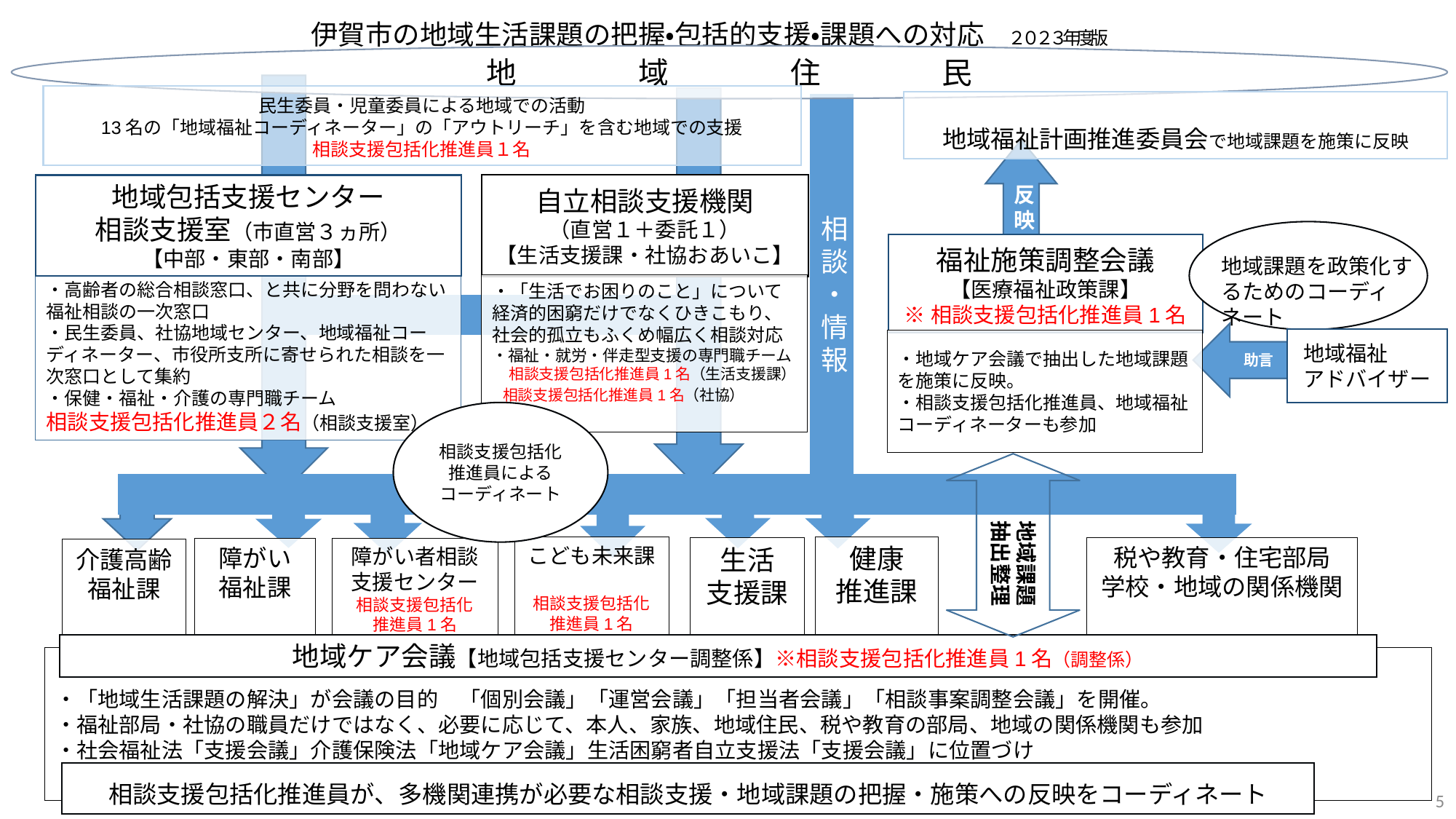

伊賀市の地域生活課題の把握・包括的支援・課題への対応　２０２３年度版
地　　　　域　　　　住　　　　民

民生委員・児童委員による地域での活動
13名の「地域福祉コーディネーター」の「アウトリーチ」を含む地域での支援
相談支援包括化推進員１名

地域福祉計画推進委員会で地域課題を施策に反映
相談
・情報

反映
自立相談支援機関
（直営１＋委託１）
【生活支援課・社協おあいこ】
地域包括支援センター
相談支援室（市直営３ヵ所）
【中部・東部・南部】

福祉施策調整会議
【医療福祉政策課】
※相談支援包括化推進員1名
地域課題を政策化するためのコーディネート
・高齢者の総合相談窓口、と共に分野を問わない福祉相談の一次窓口
・民生委員、社協地域センター、地域福祉コーディネーター、市役所支所に寄せられた相談を一次窓口として集約
・保健・福祉・介護の専門職チーム
相談支援包括化推進員２名（相談支援室）
・「生活でお困りのこと」について経済的困窮だけでなくひきこもり、社会的孤立もふくめ幅広く相談対応
・福祉・就労・伴走型支援の専門職チーム
相談支援包括化推進員1名（生活支援課）
相談支援包括化推進員1名（社協）

助言
地域福祉
アドバイザー
・地域ケア会議で抽出した地域課題を施策に反映。
・相談支援包括化推進員、地域福祉コーディネーターも参加
相談支援包括化推進員によるコーディネート

地域課題
抽出整理
健康
推進課
こども未来課

相談支援包括化推進員1名

税や教育・住宅部局
学校・地域の関係機関
生活
支援課
障がい者相談支援センター
相談支援包括化
推進員1名
障がい
福祉課
介護高齢福祉課
地域ケア会議【地域包括支援センター調整係】※相談支援包括化推進員1名（調整係）
・「地域生活課題の解決」が会議の目的　「個別会議」「運営会議」「担当者会議」「相談事案調整会議」を開催。
・福祉部局・社協の職員だけではなく、必要に応じて、本人、家族、地域住民、税や教育の部局、地域の関係機関も参加
・社会福祉法「支援会議」介護保険法「地域ケア会議」生活困窮者自立支援法「支援会議」に位置づけ
相談支援包括化推進員が、多機関連携が必要な相談支援・地域課題の把握・施策への反映をコーディネート
5